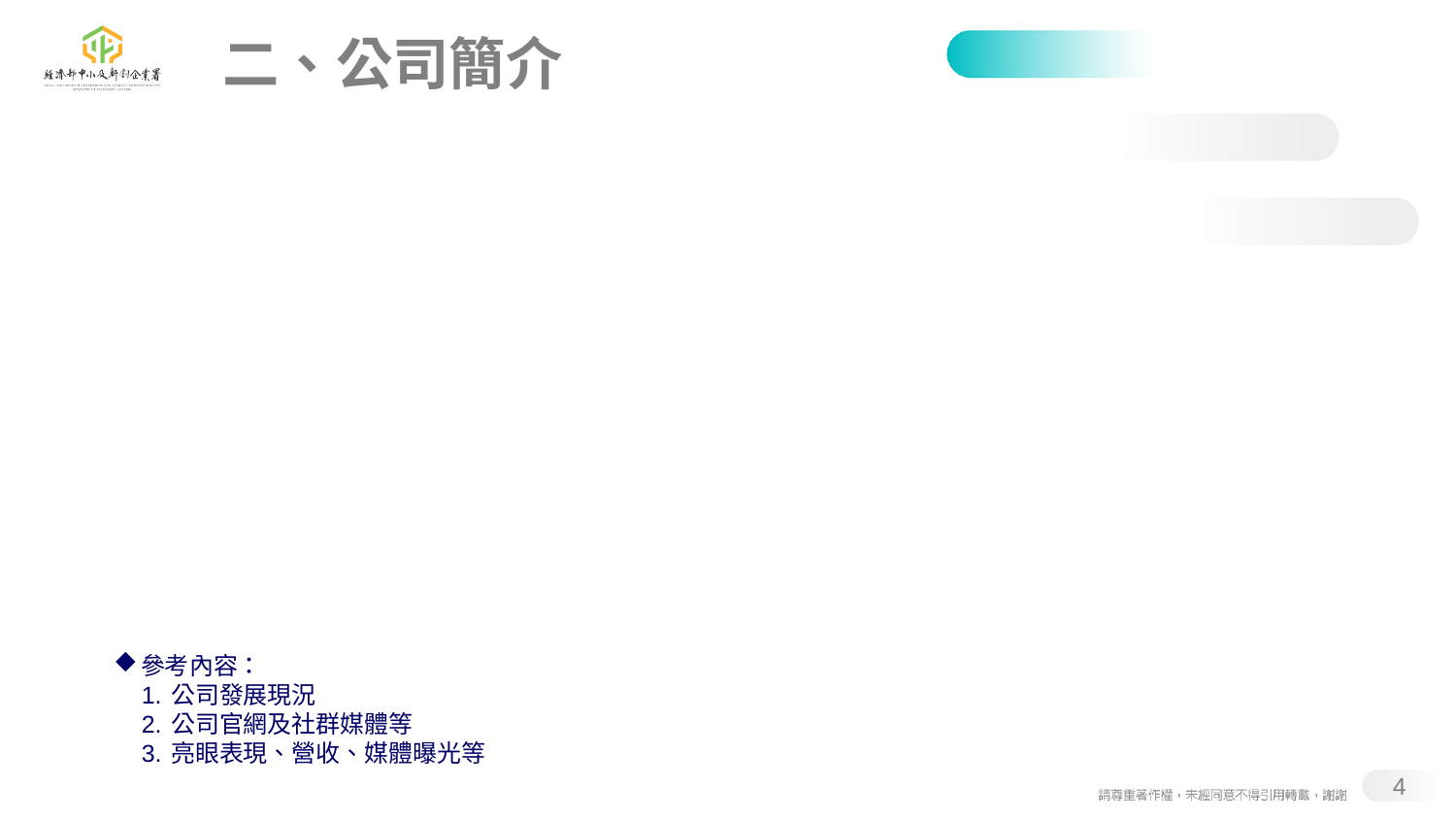

# 二、公司簡介

參考內容：
公司發展現況
公司官網及社群媒體等
亮眼表現、營收、媒體曝光等
4